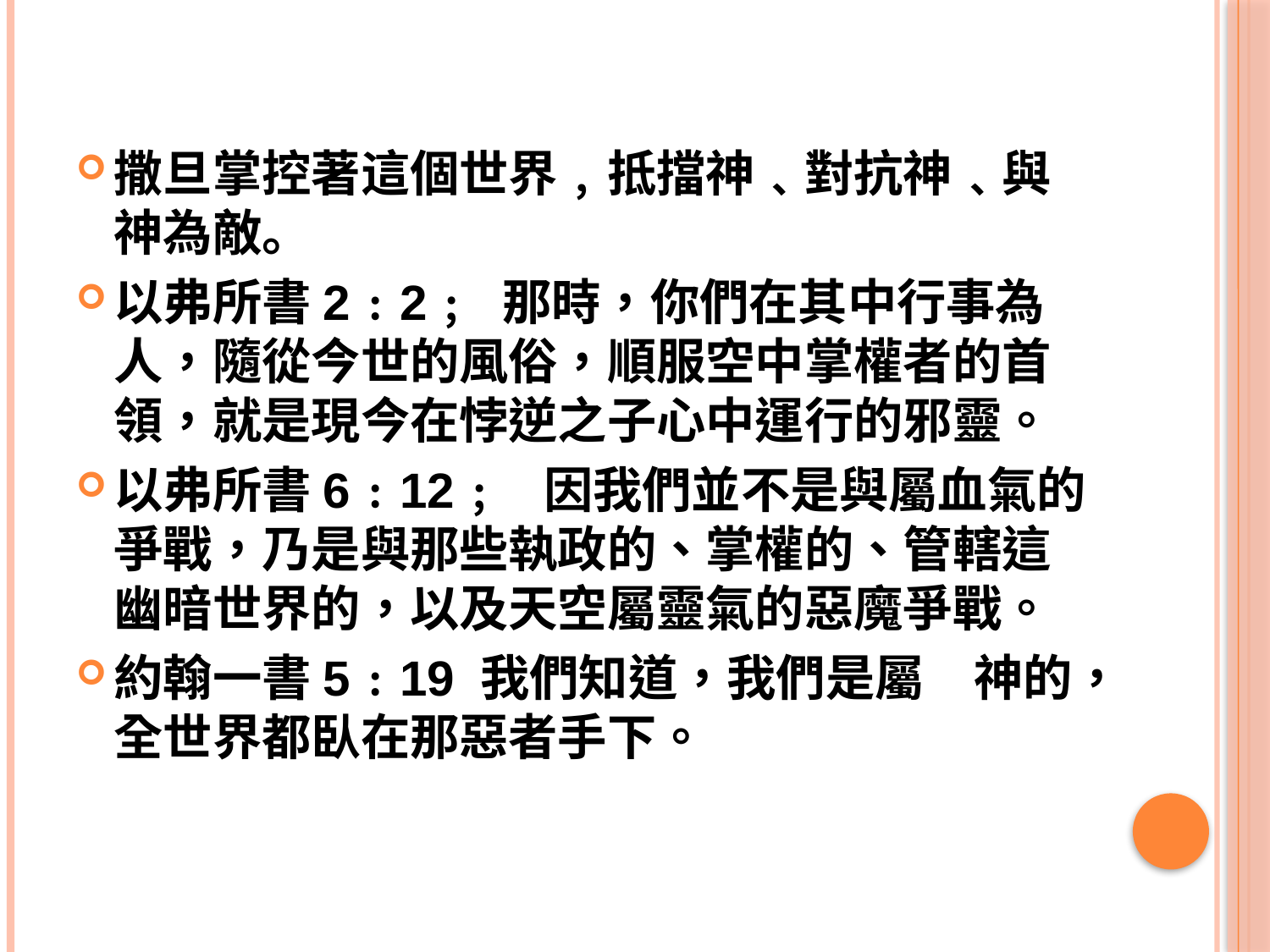

#
撒旦掌控著這個世界﹐抵擋神﹑對抗神﹑與神為敵。
以弗所書2﹕2﹔ 那時，你們在其中行事為人，隨從今世的風俗，順服空中掌權者的首領，就是現今在悖逆之子心中運行的邪靈。
以弗所書6﹕12﹔  因我們並不是與屬血氣的爭戰，乃是與那些執政的、掌權的、管轄這幽暗世界的，以及天空屬靈氣的惡魔爭戰。
約翰一書5﹕19 我們知道，我們是屬　神的，全世界都臥在那惡者手下。